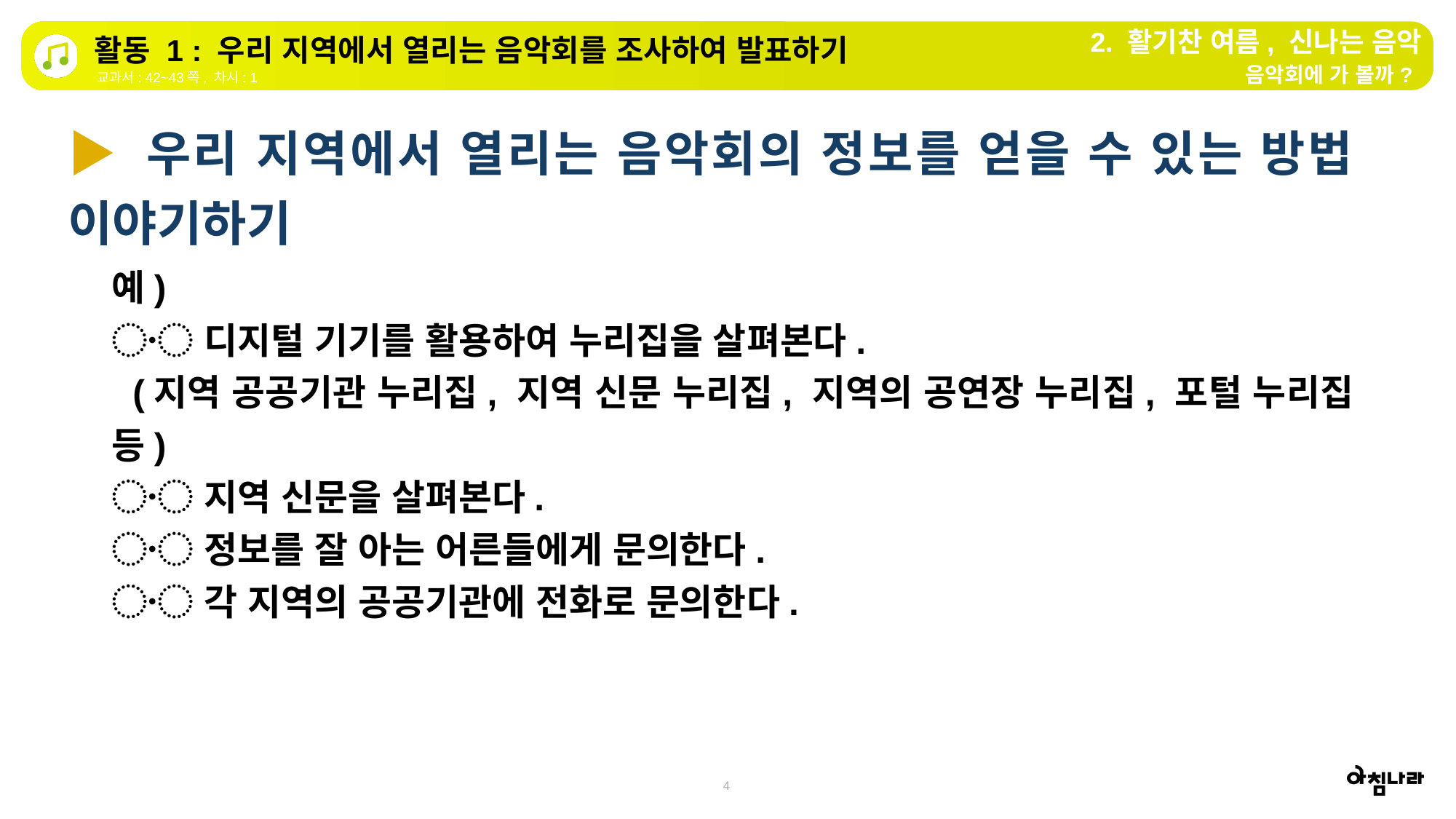

2. 활기찬 여름, 신나는 음악
활동 1 : 우리 지역에서 열리는 음악회를 조사하여 발표하기
음악회에 가 볼까?
교과서: 42~43쪽, 차시: 1
▶ 우리 지역에서 열리는 음악회의 정보를 얻을 수 있는 방법 이야기하기
예)
〮 디지털 기기를 활용하여 누리집을 살펴본다.
  (지역 공공기관 누리집, 지역 신문 누리집, 지역의 공연장 누리집, 포털 누리집 등)
〮 지역 신문을 살펴본다.
〮 정보를 잘 아는 어른들에게 문의한다.
〮 각 지역의 공공기관에 전화로 문의한다.
4